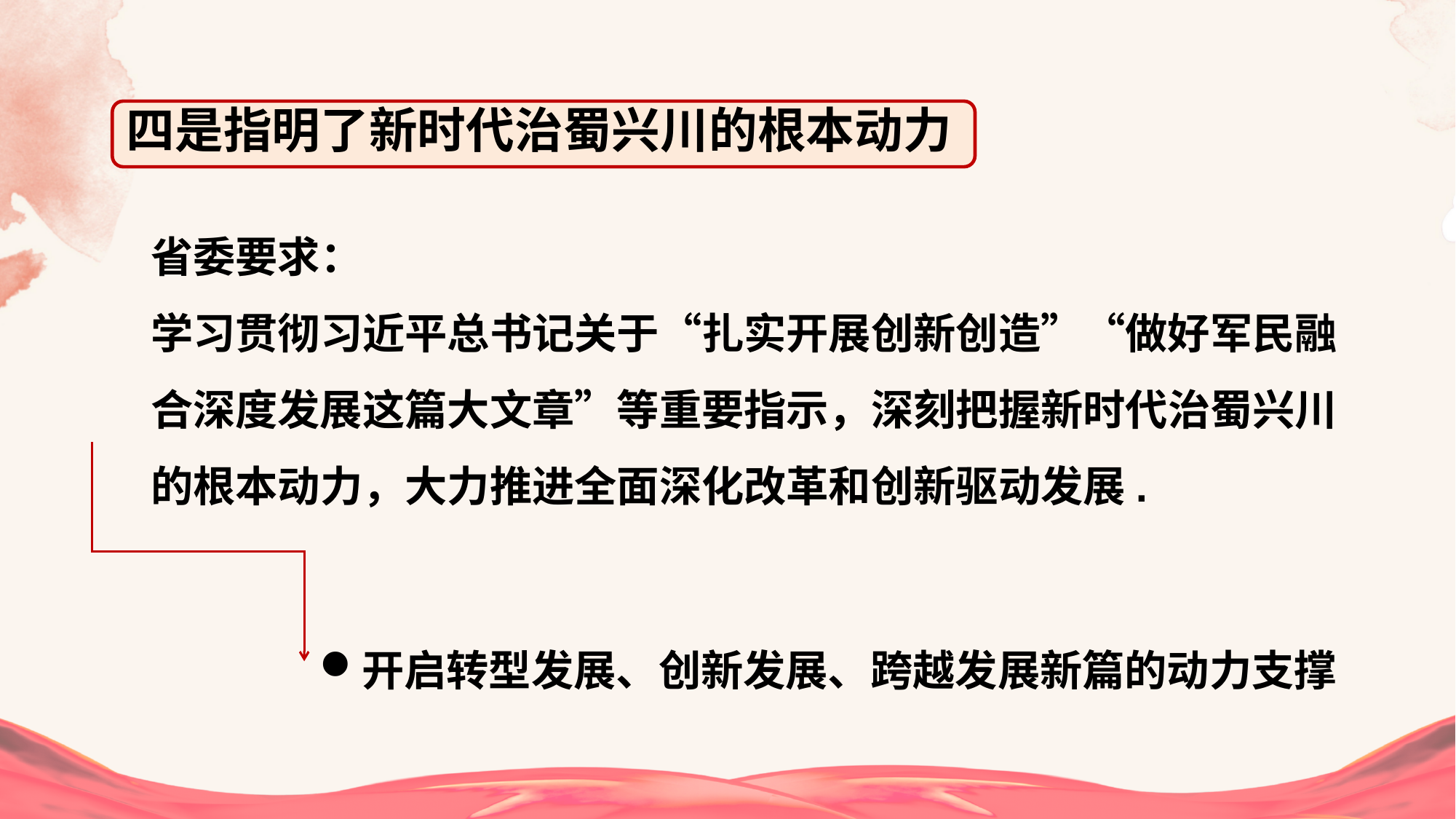

四是指明了新时代治蜀兴川的根本动力
省委要求：
学习贯彻习近平总书记关于“扎实开展创新创造”“做好军民融合深度发展这篇大文章”等重要指示，深刻把握新时代治蜀兴川的根本动力，大力推进全面深化改革和创新驱动发展.
开启转型发展、创新发展、跨越发展新篇的动力支撑